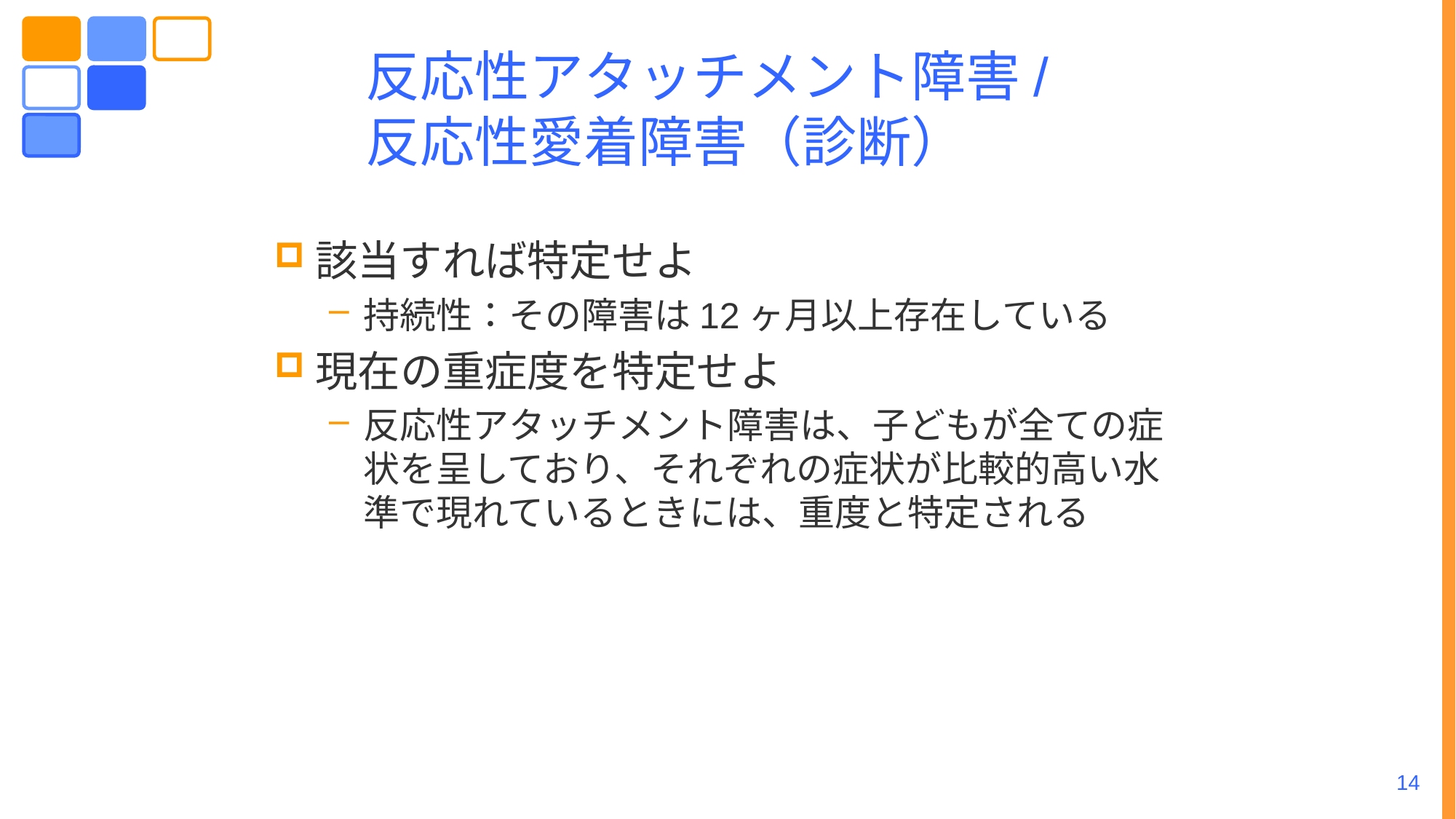

# 反応性アタッチメント障害/ 反応性愛着障害（診断）
該当すれば特定せよ
持続性：その障害は12ヶ月以上存在している
現在の重症度を特定せよ
反応性アタッチメント障害は、子どもが全ての症状を呈しており、それぞれの症状が比較的高い水準で現れているときには、重度と特定される

14